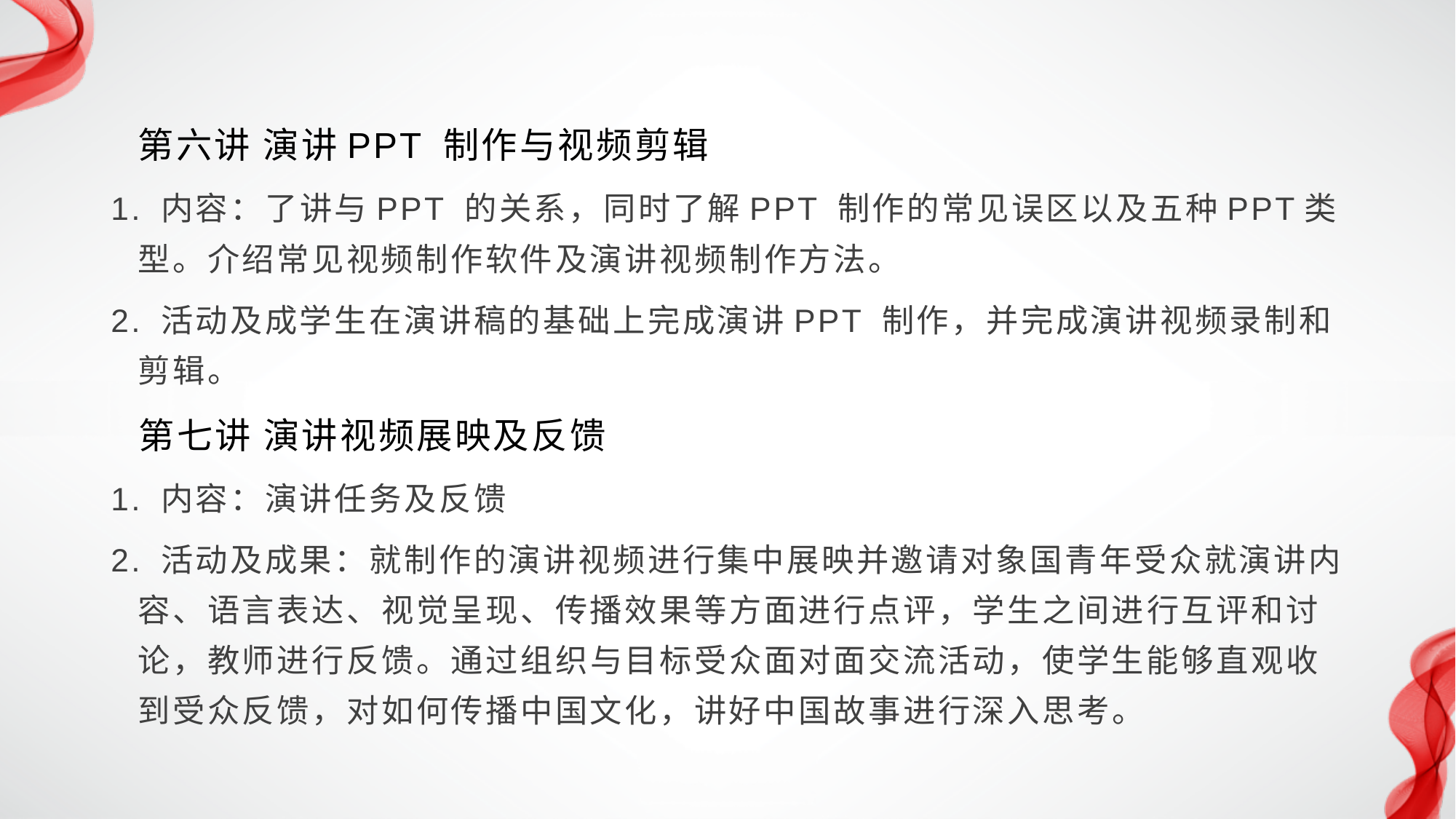

第六讲 演讲PPT 制作与视频剪辑
1. 内容：了讲与PPT 的关系，同时了解PPT 制作的常见误区以及五种PPT类型。介绍常见视频制作软件及演讲视频制作方法。
2. 活动及成学生在演讲稿的基础上完成演讲PPT 制作，并完成演讲视频录制和剪辑。
  第七讲 演讲视频展映及反馈
1. 内容：演讲任务及反馈
2. 活动及成果：就制作的演讲视频进行集中展映并邀请对象国青年受众就演讲内容、语言表达、视觉呈现、传播效果等方面进行点评，学生之间进行互评和讨论，教师进行反馈。通过组织与目标受众面对面交流活动，使学生能够直观收到受众反馈，对如何传播中国文化，讲好中国故事进行深入思考。